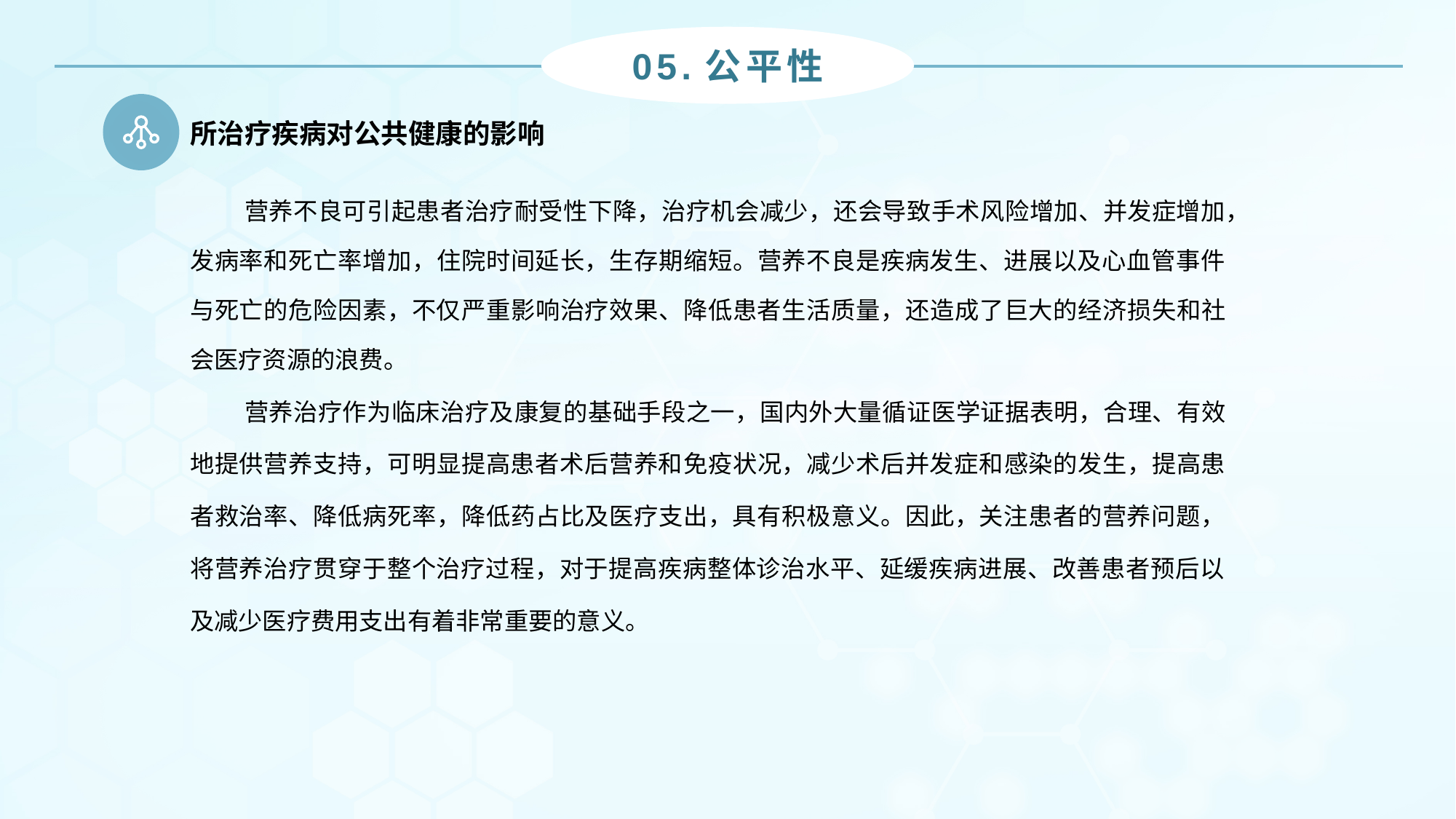

05.公平性

所治疗疾病对公共健康的影响

营养不良可引起患者治疗耐受性下降，治疗机会减少，还会导致手术风险增加、并发症增加，发病率和死亡率增加，住院时间延长，生存期缩短。营养不良是疾病发生、进展以及心血管事件与死亡的危险因素，不仅严重影响治疗效果、降低患者生活质量，还造成了巨大的经济损失和社会医疗资源的浪费。
营养治疗作为临床治疗及康复的基础手段之一，国内外大量循证医学证据表明，合理、有效地提供营养支持，可明显提高患者术后营养和免疫状况，减少术后并发症和感染的发生，提高患者救治率、降低病死率，降低药占比及医疗支出，具有积极意义。因此，关注患者的营养问题，将营养治疗贯穿于整个治疗过程，对于提高疾病整体诊治水平、延缓疾病进展、改善患者预后以及减少医疗费用支出有着非常重要的意义。